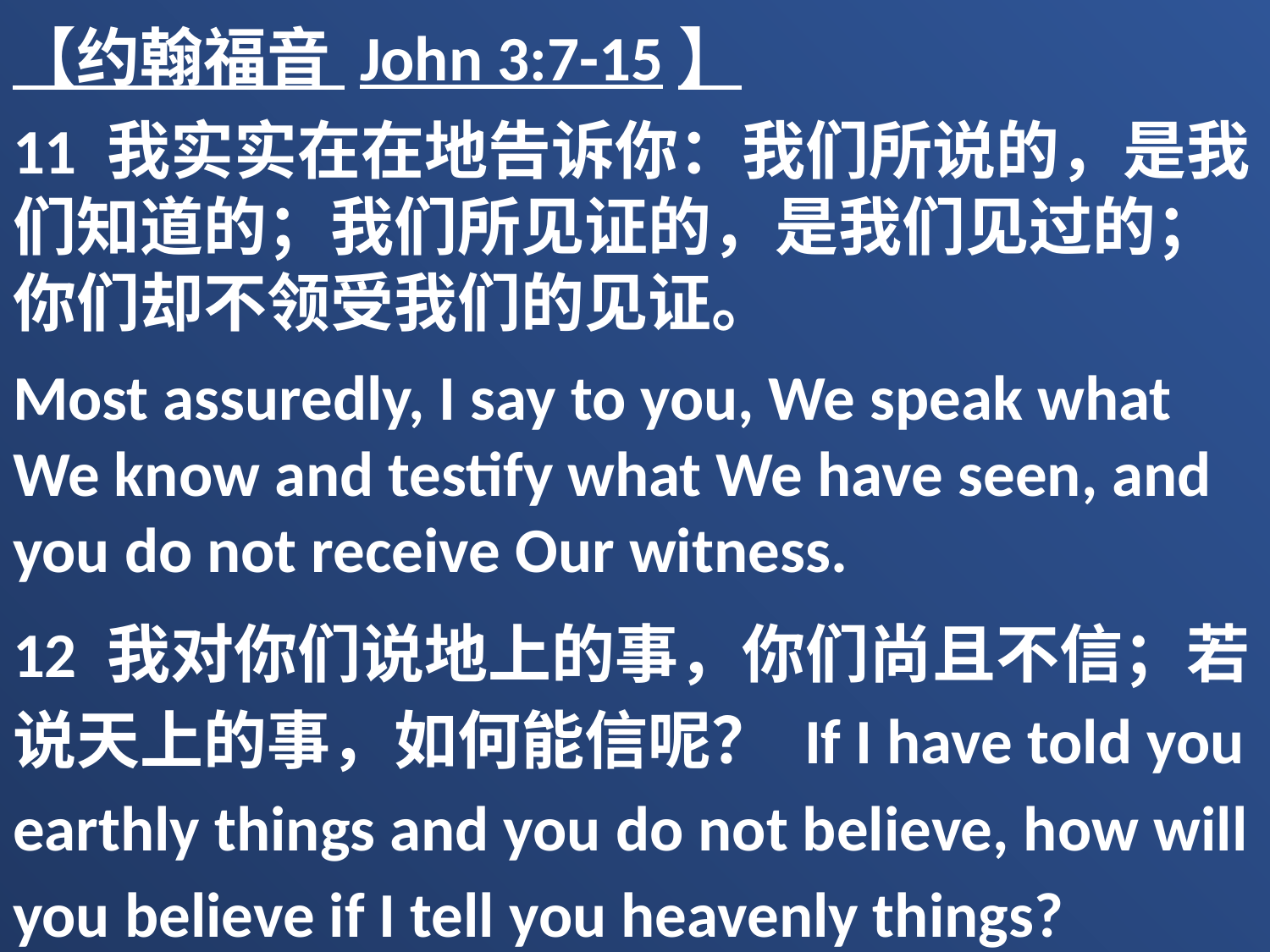

【约翰福音 John 3:7-15】
11 我实实在在地告诉你：我们所说的，是我们知道的；我们所见证的，是我们见过的；你们却不领受我们的见证。
Most assuredly, I say to you, We speak what We know and testify what We have seen, and you do not receive Our witness.
12 我对你们说地上的事，你们尚且不信；若说天上的事，如何能信呢？ If I have told you earthly things and you do not believe, how will you believe if I tell you heavenly things?